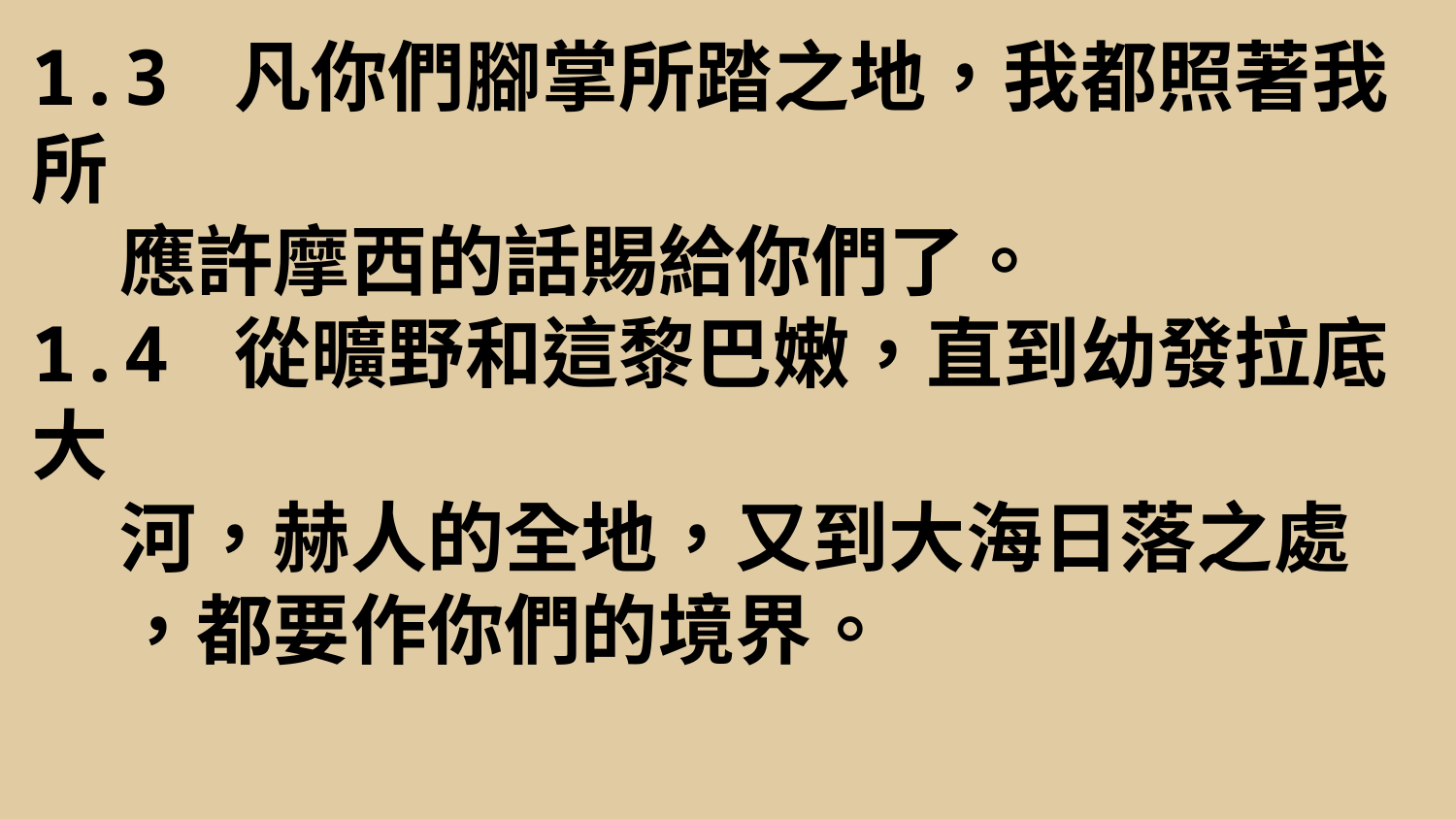

1.3 凡你們腳掌所踏之地，我都照著我所
    應許摩西的話賜給你們了。
1.4 從曠野和這黎巴嫩，直到幼發拉底大
    河，赫人的全地，又到大海日落之處
    ，都要作你們的境界。